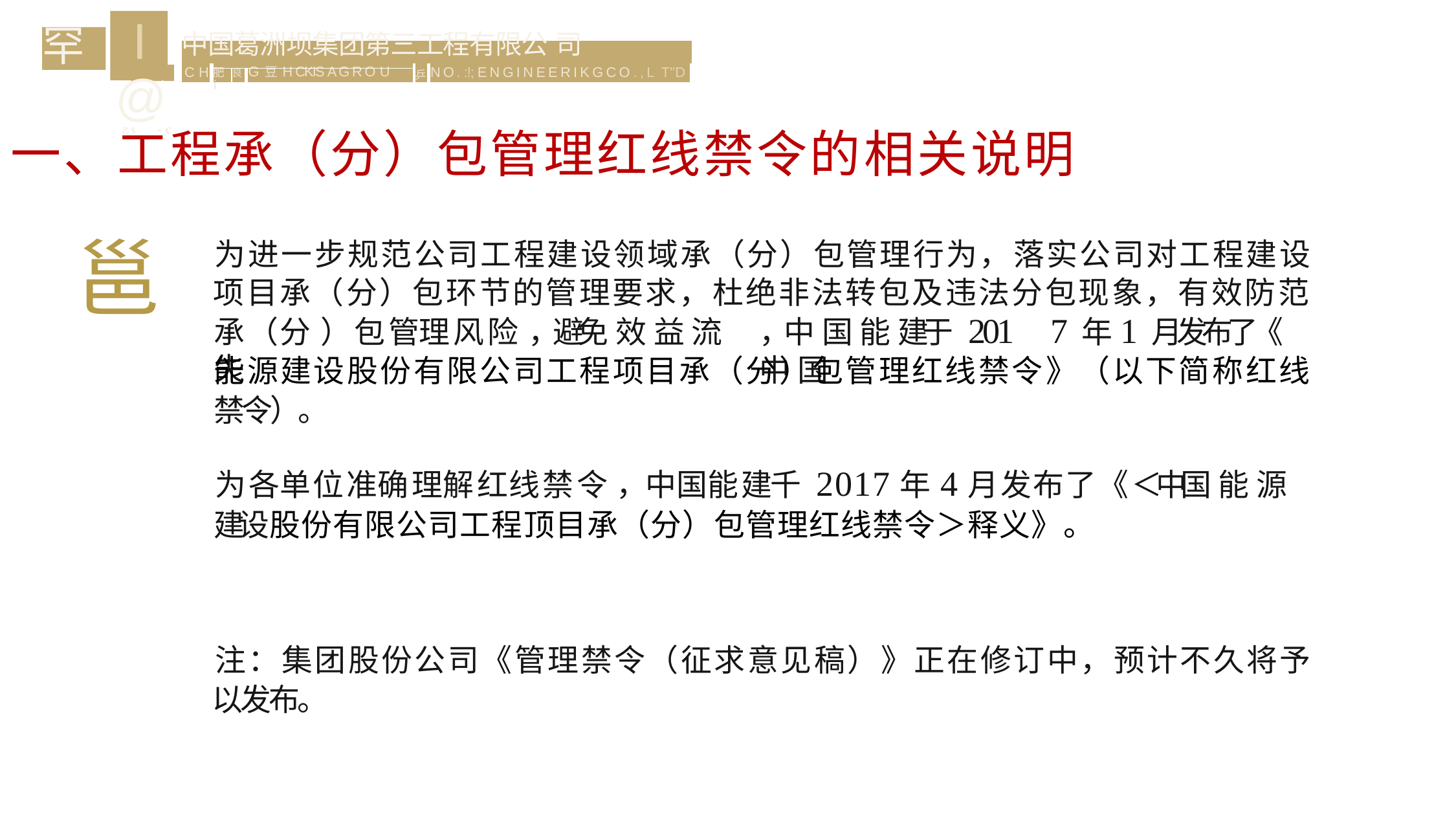

# I@
乙s	- c
罕
| 中 国 葛 洲 坝 集 团 第 三 工 程 有 限 公 司 |  |  |  |  |  |
| --- | --- | --- | --- | --- | --- |
| C H |  |  |  | 乒 | N O . :!; ENGINEERIKGCO.,L T"D |
|  | 肥i | 良 | G 豆 H CKIS A G R O U |  |  |

一、工程承（分）包管理红线禁令的相关说明
邕
为进一步规范公司工程建设领域承（分）包管理行为，落实公司对工程建设 项目承（分）包环节的管理要求，杜绝非法转包及违法分包现象，有效防范
，中 国 能 建于  201	7 年 1 月 发 布 了 《 中 国
承（分 ）包管理风险 ，避免 效 益 流失
能源建设股份有限公司工程项目承（分）包管理红线禁令》（以下简称红线 禁令）。

为各单位准确理解红线禁令，中国能建千 2017年4月发布了《＜中国 能 源 建设 股份有限公司工程顶目承（分）包管理红线禁令＞释义》。

注：集团股份公司《管理禁令（征求意见稿）》正在修订中，预计不久将予 以发布。